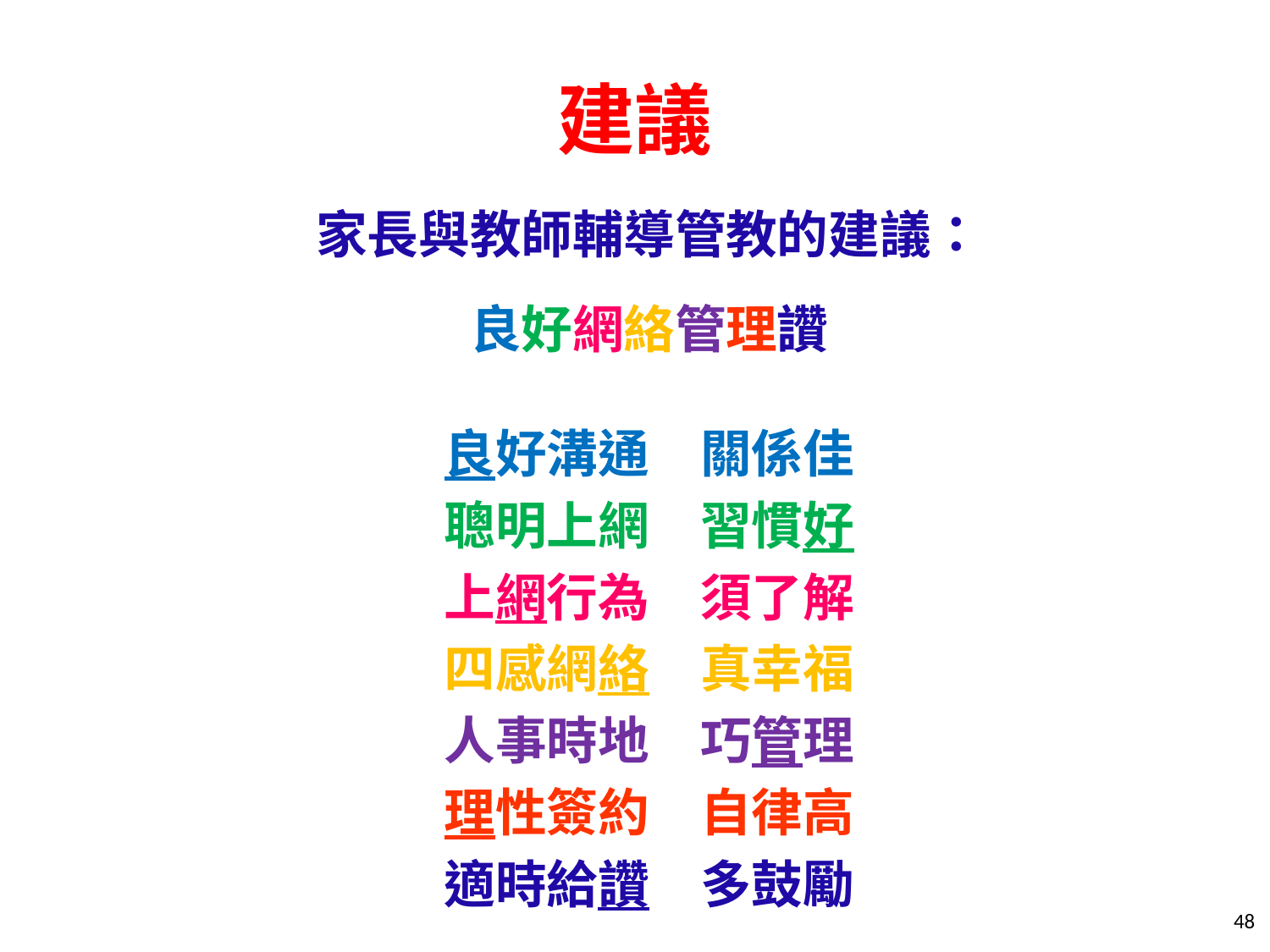

# 建議
家長與教師輔導管教的建議：

良好網絡管理讚

良好溝通　關係佳
聰明上網　習慣好
上網行為　須了解
四感網絡　真幸福
人事時地　巧管理
理性簽約　自律高
適時給讚　多鼓勵

48